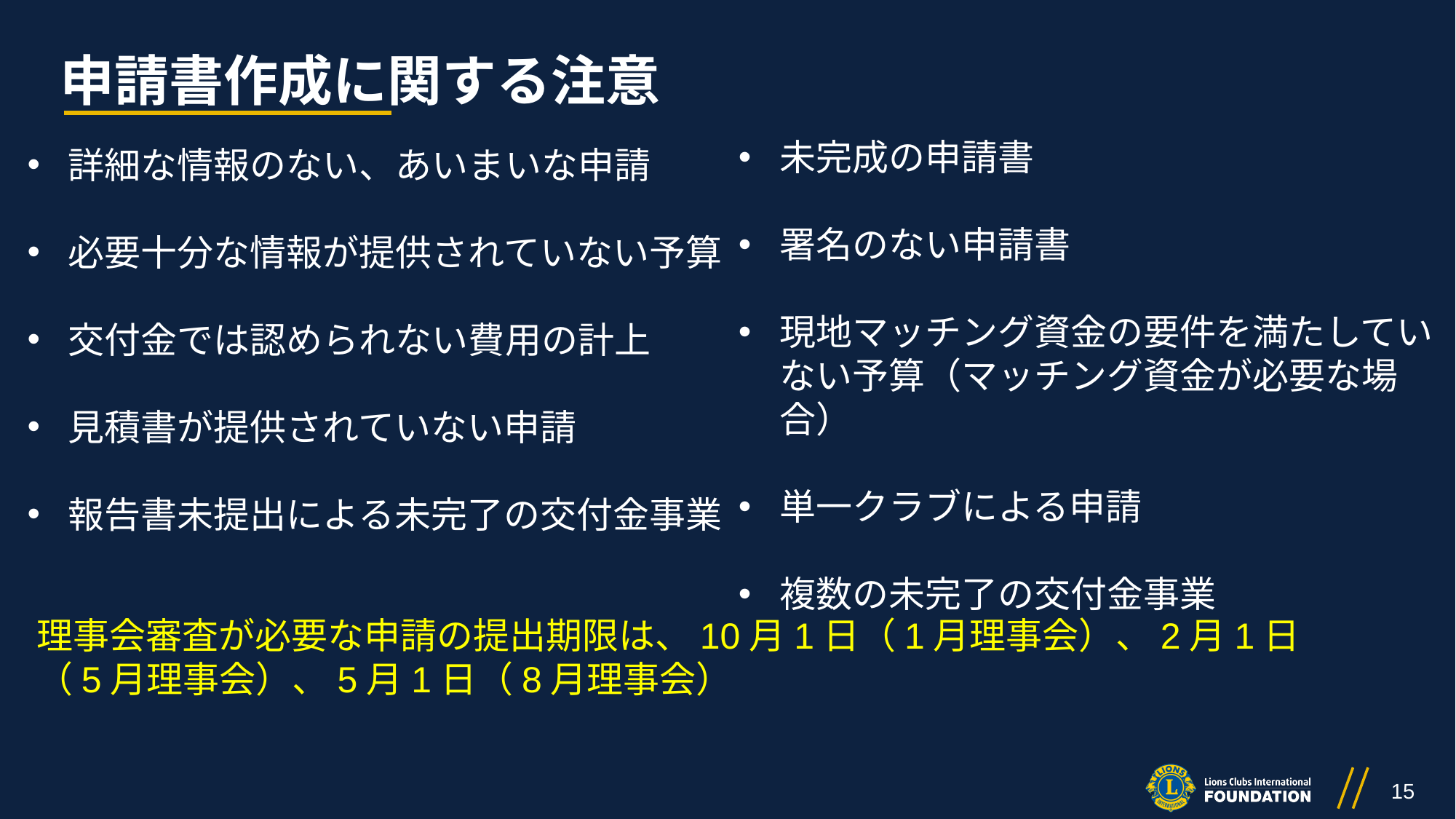

# 申請書作成に関する注意
未完成の申請書

署名のない申請書

現地マッチング資金の要件を満たしていない予算（マッチング資金が必要な場合）

単一クラブによる申請

複数の未完了の交付金事業
詳細な情報のない、あいまいな申請

必要十分な情報が提供されていない予算

交付金では認められない費用の計上

見積書が提供されていない申請

報告書未提出による未完了の交付金事業

理事会審査が必要な申請の提出期限は、10月1日（1月理事会）、2月1日（5月理事会）、5月1日（8月理事会）